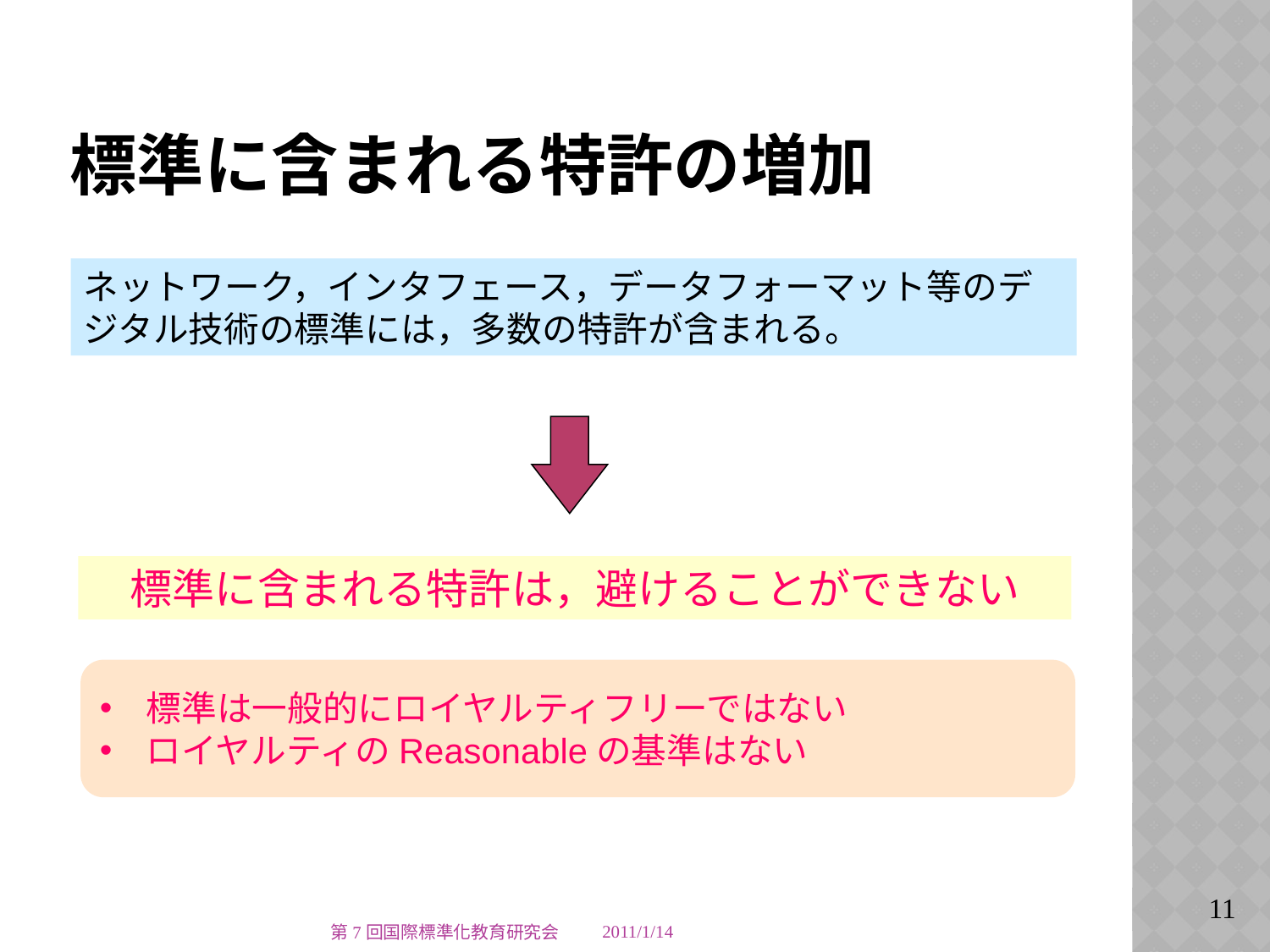

# 標準に含まれる特許の増加
ネットワーク，インタフェース，データフォーマット等のデジタル技術の標準には，多数の特許が含まれる。

標準に含まれる特許は，避けることができない
 標準は一般的にロイヤルティフリーではない
 ロイヤルティのReasonableの基準はない
第7回国際標準化教育研究会
2011/1/14